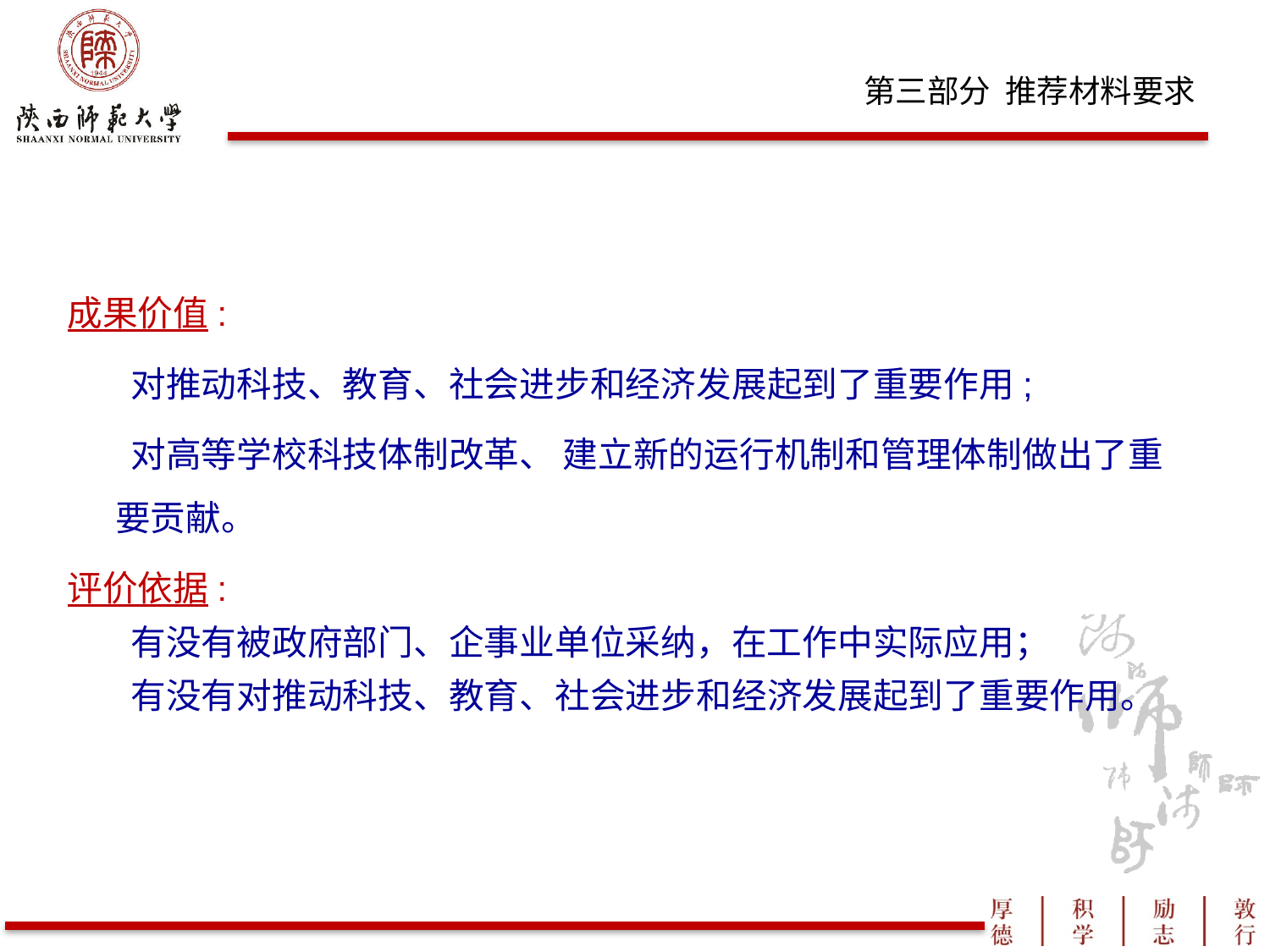

成果价值:
       对推动科技、教育、社会进步和经济发展起到了重要作用;
       对高等学校科技体制改革、 建立新的运行机制和管理体制做出了重要贡献。
评价依据:
       有没有被政府部门、企事业单位采纳，在工作中实际应用；
       有没有对推动科技、教育、社会进步和经济发展起到了重要作用。